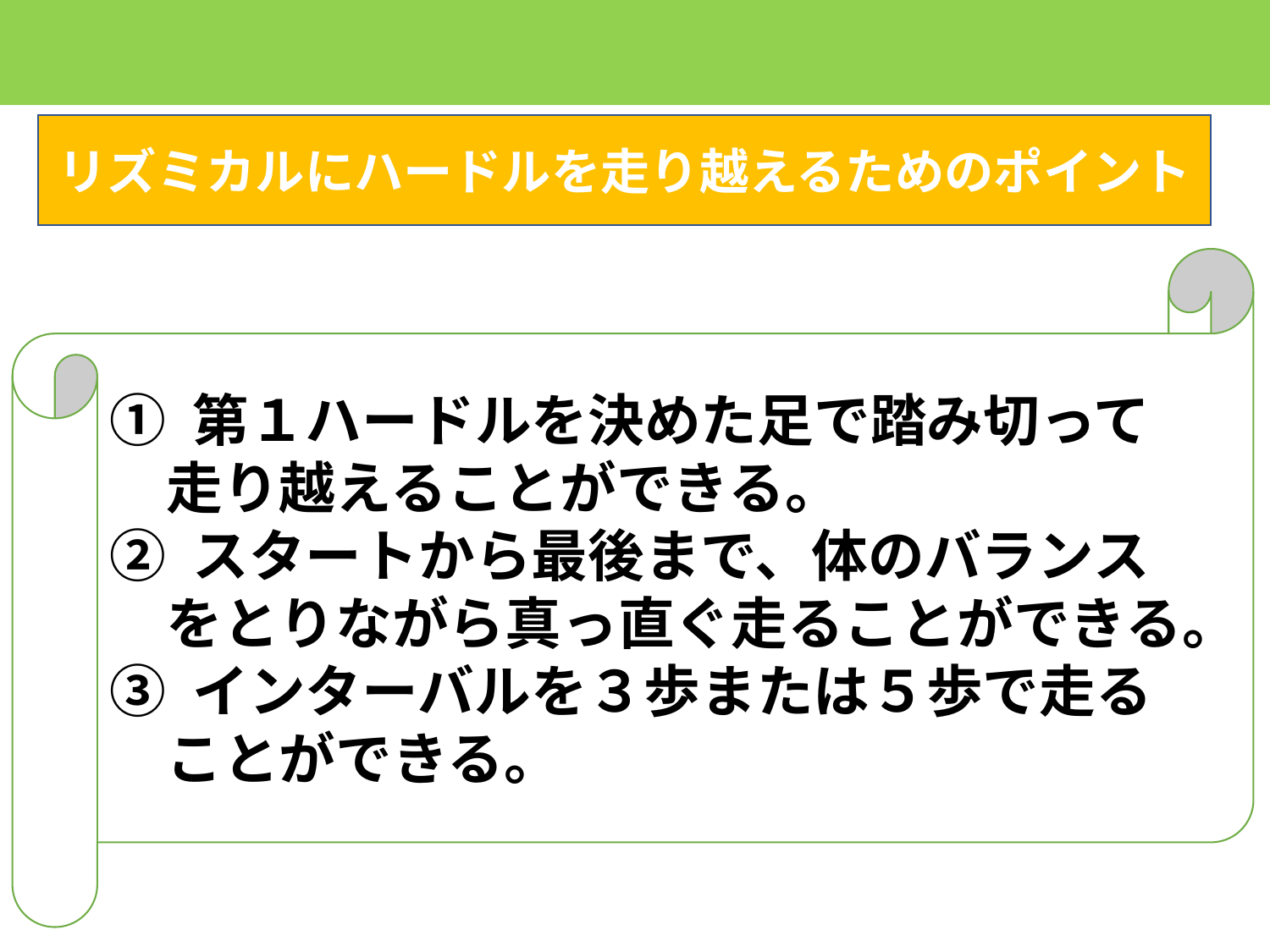

リズミカルにハードルを走り越えるためのポイント
① 第１ハードルを決めた足で踏み切って
　走り越えることができる。
② スタートから最後まで、体のバランス
　をとりながら真っ直ぐ走ることができる。
③ インターバルを３歩または５歩で走る
　ことができる。